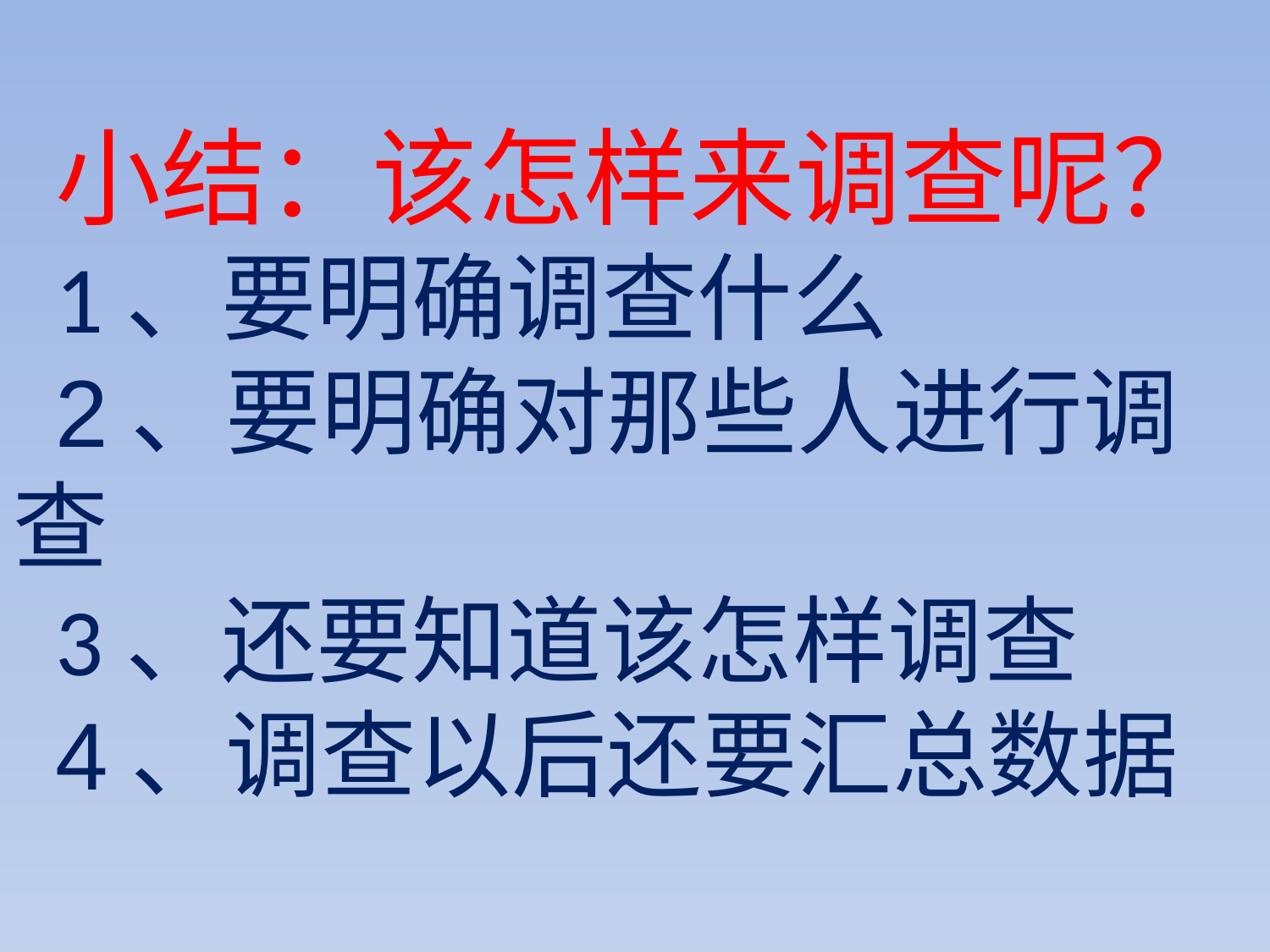

小结：该怎样来调查呢？
1、要明确调查什么
2、要明确对那些人进行调查
3、还要知道该怎样调查
4、调查以后还要汇总数据